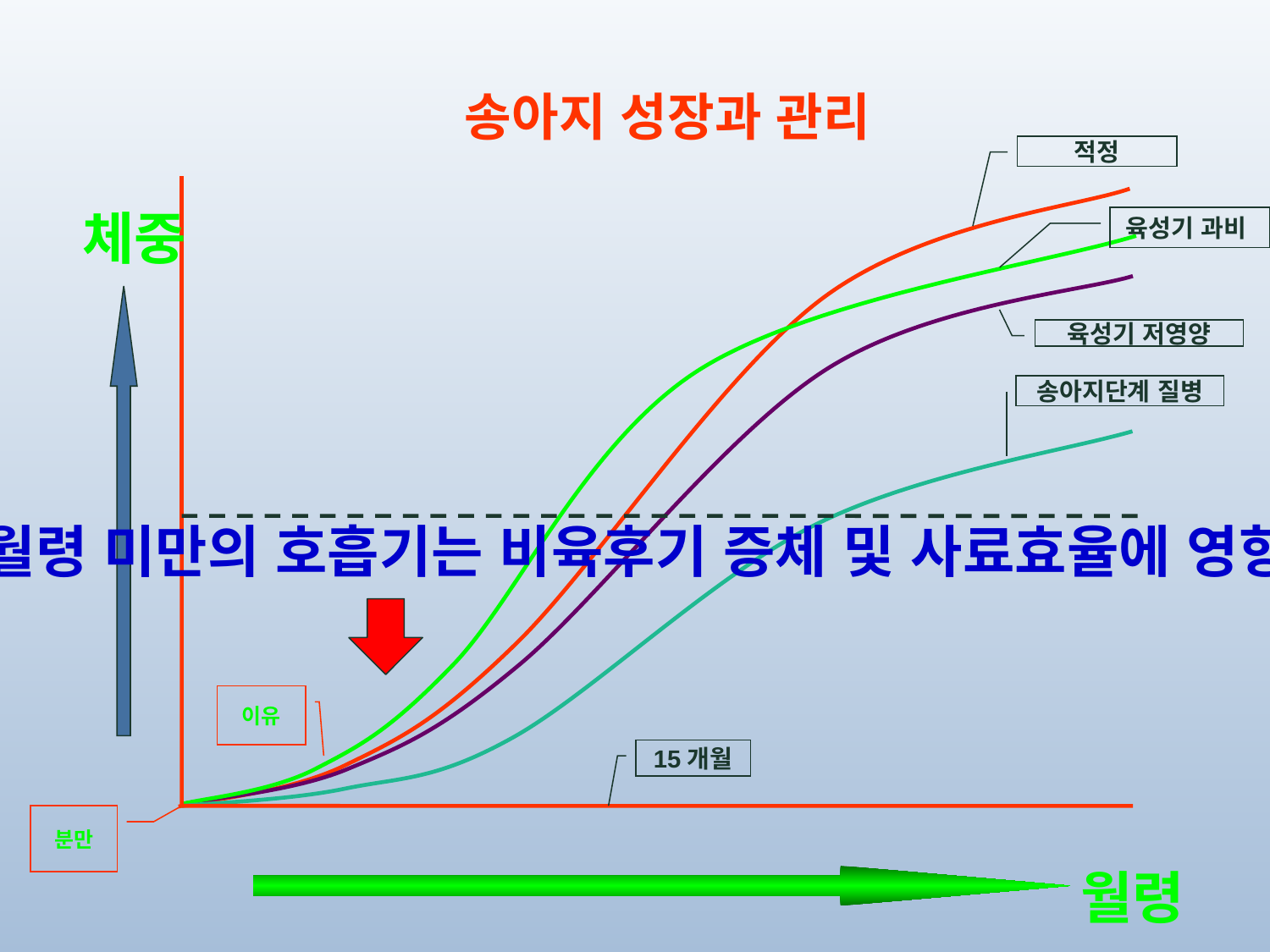

송아지 성장과 관리
적정

체중
육성기 과비

육성기 저영양
송아지단계 질병

6개월령 미만의 호흡기는 비육후기 증체 및 사료효율에 영향을 미침

이유
15개월
분만

월령